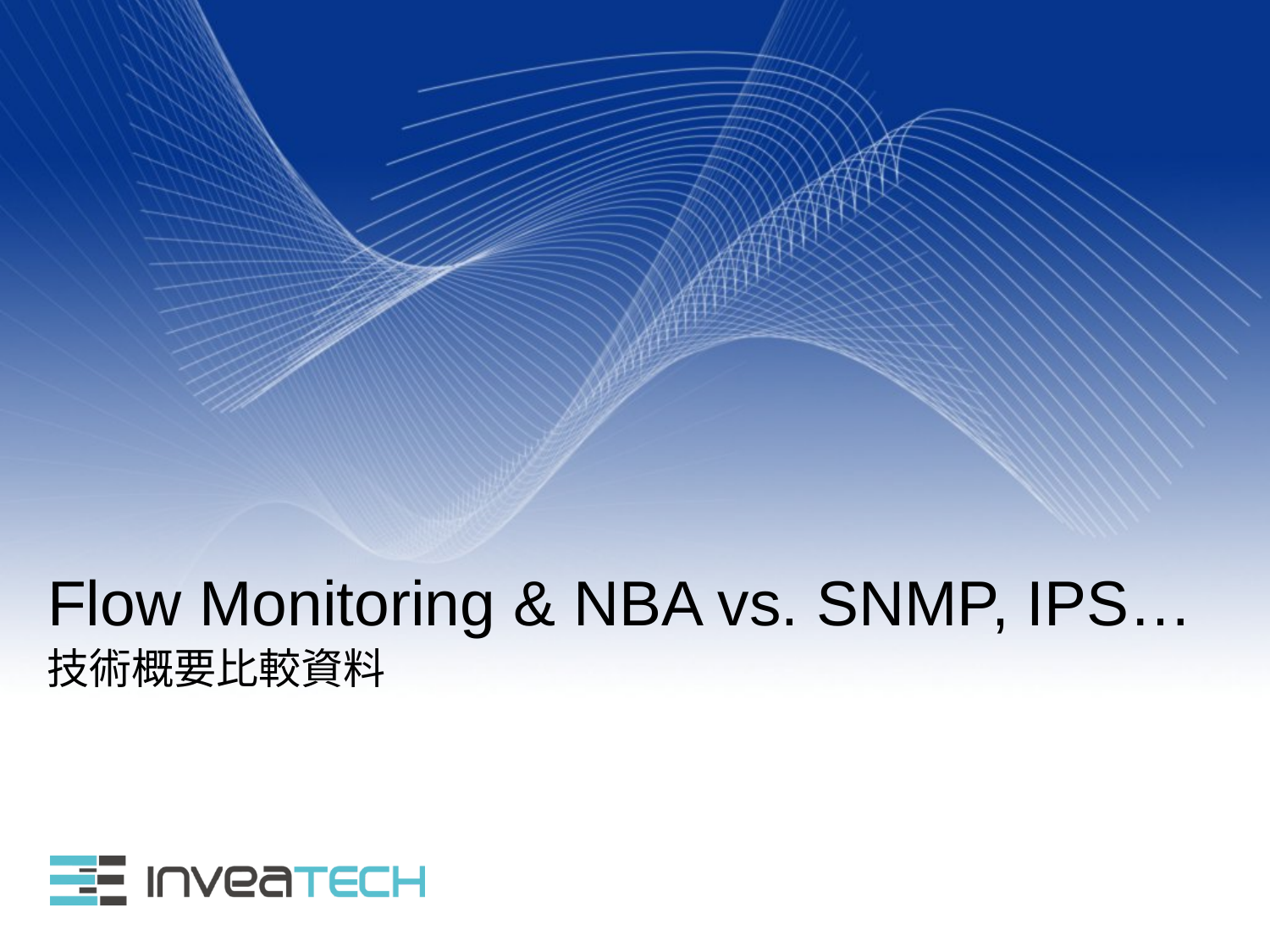

Flow Monitoring & NBA vs. SNMP, IPS…
技術概要比較資料